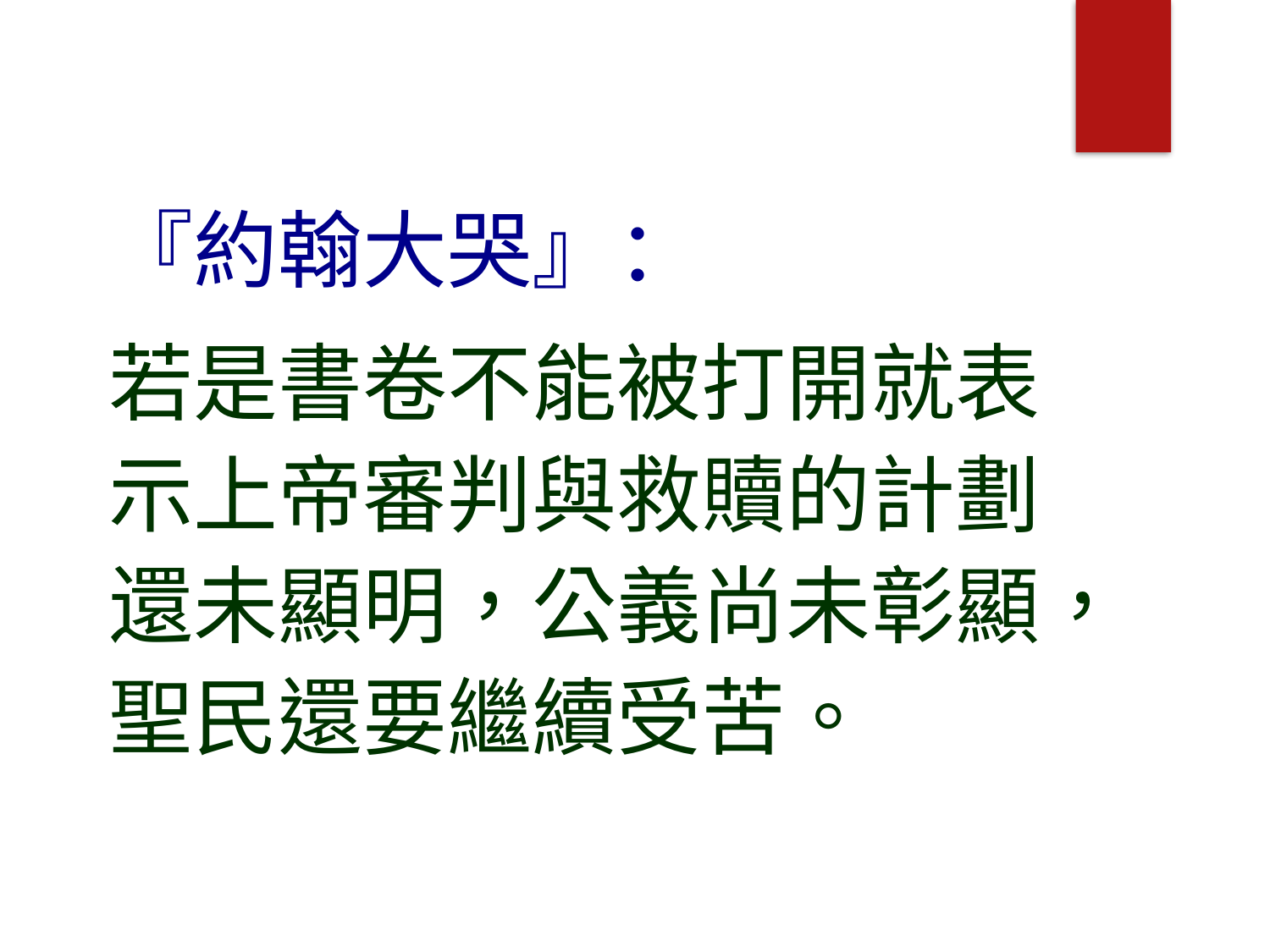

『約翰大哭』：
若是書卷不能被打開就表示上帝審判與救贖的計劃還未顯明，公義尚未彰顯，聖民還要繼續受苦。